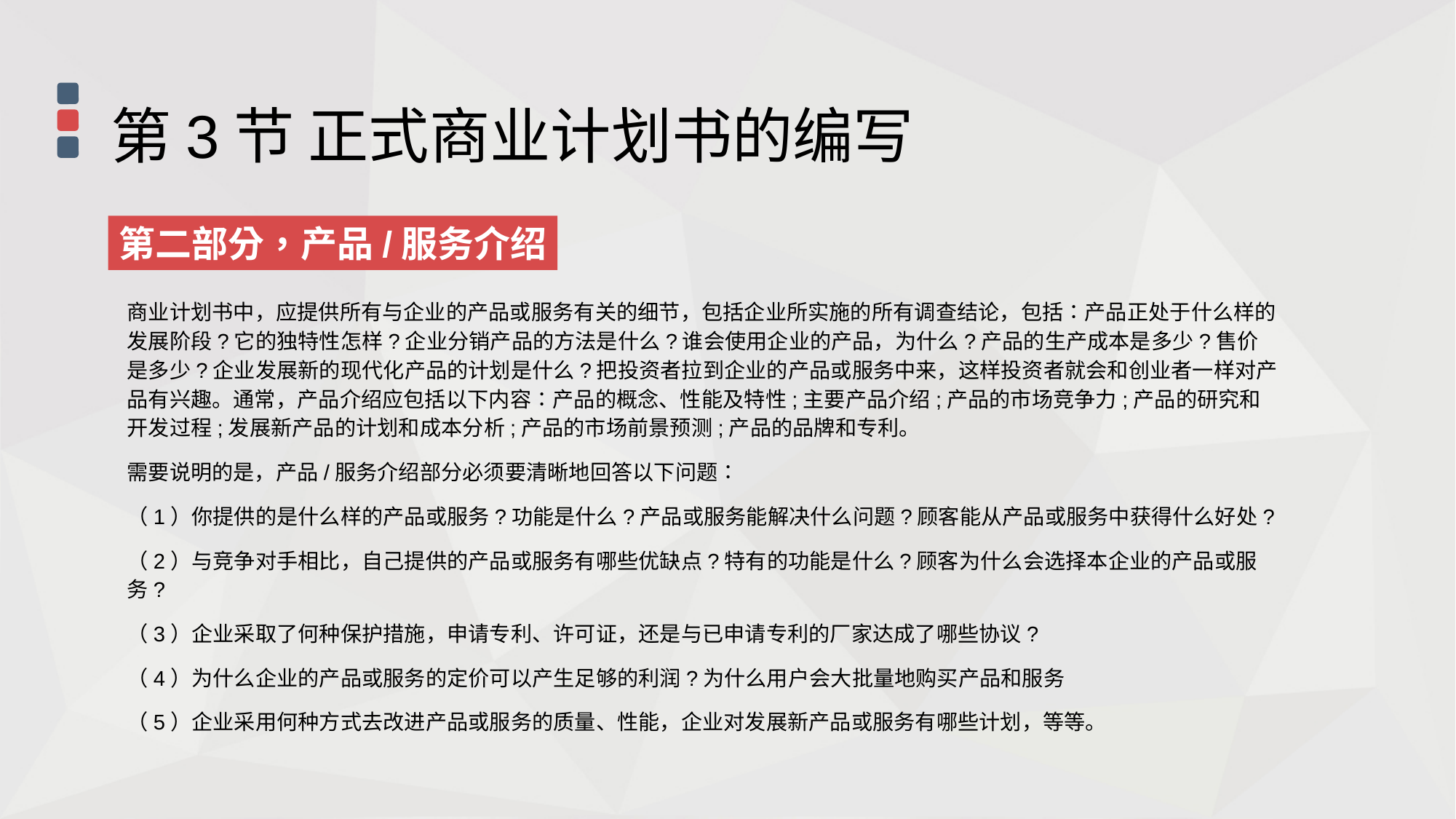

第3节 正式商业计划书的编写
第二部分，产品/服务介绍
商业计划书中，应提供所有与企业的产品或服务有关的细节，包括企业所实施的所有调查结论，包括∶产品正处于什么样的发展阶段?它的独特性怎样?企业分销产品的方法是什么?谁会使用企业的产品，为什么?产品的生产成本是多少?售价是多少?企业发展新的现代化产品的计划是什么?把投资者拉到企业的产品或服务中来，这样投资者就会和创业者一样对产品有兴趣。通常，产品介绍应包括以下内容∶产品的概念、性能及特性;主要产品介绍;产品的市场竞争力;产品的研究和开发过程;发展新产品的计划和成本分析;产品的市场前景预测;产品的品牌和专利。
需要说明的是，产品/服务介绍部分必须要清晰地回答以下问题∶
（1）你提供的是什么样的产品或服务?功能是什么?产品或服务能解决什么问题?顾客能从产品或服务中获得什么好处?
（2）与竞争对手相比，自己提供的产品或服务有哪些优缺点?特有的功能是什么?顾客为什么会选择本企业的产品或服务?
（3）企业采取了何种保护措施，申请专利、许可证，还是与已申请专利的厂家达成了哪些协议?
（4）为什么企业的产品或服务的定价可以产生足够的利润?为什么用户会大批量地购买产品和服务
（5）企业采用何种方式去改进产品或服务的质量、性能，企业对发展新产品或服务有哪些计划，等等。